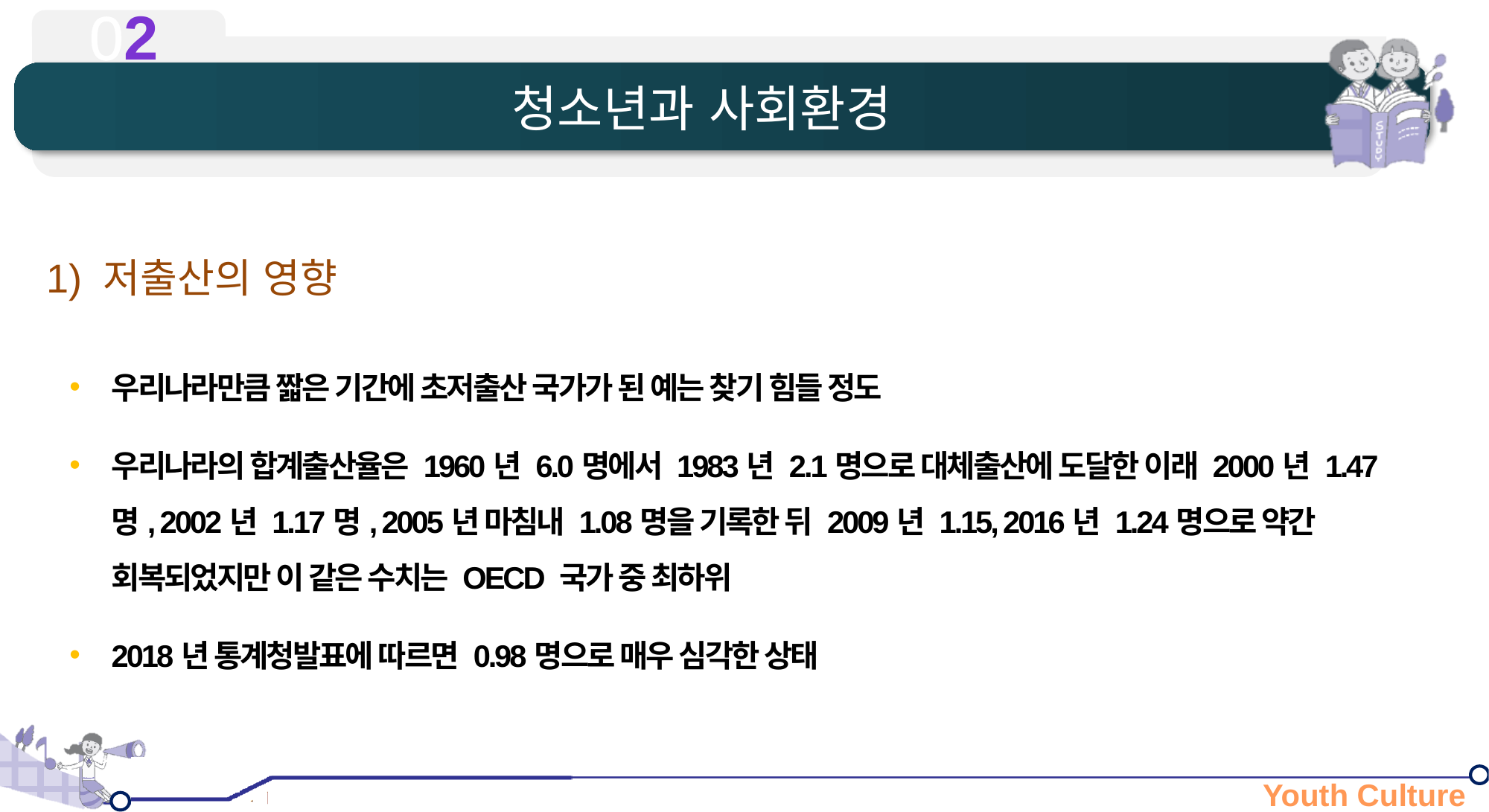

# 청소년과 사회환경
1) 저출산의 영향
우리나라만큼 짧은 기간에 초저출산 국가가 된 예는 찾기 힘들 정도

우리나라의 합계출산율은 1960년 6.0명에서 1983년 2.1명으로 대체출산에 도달한 이래 2000년 1.47명, 2002년 1.17명, 2005년 마침내 1.08명을 기록한 뒤 2009년 1.15, 2016년 1.24명으로 약간 회복되었지만 이 같은 수치는 OECD 국가 중 최하위

2018년 통계청발표에 따르면 0.98명으로 매우 심각한 상태